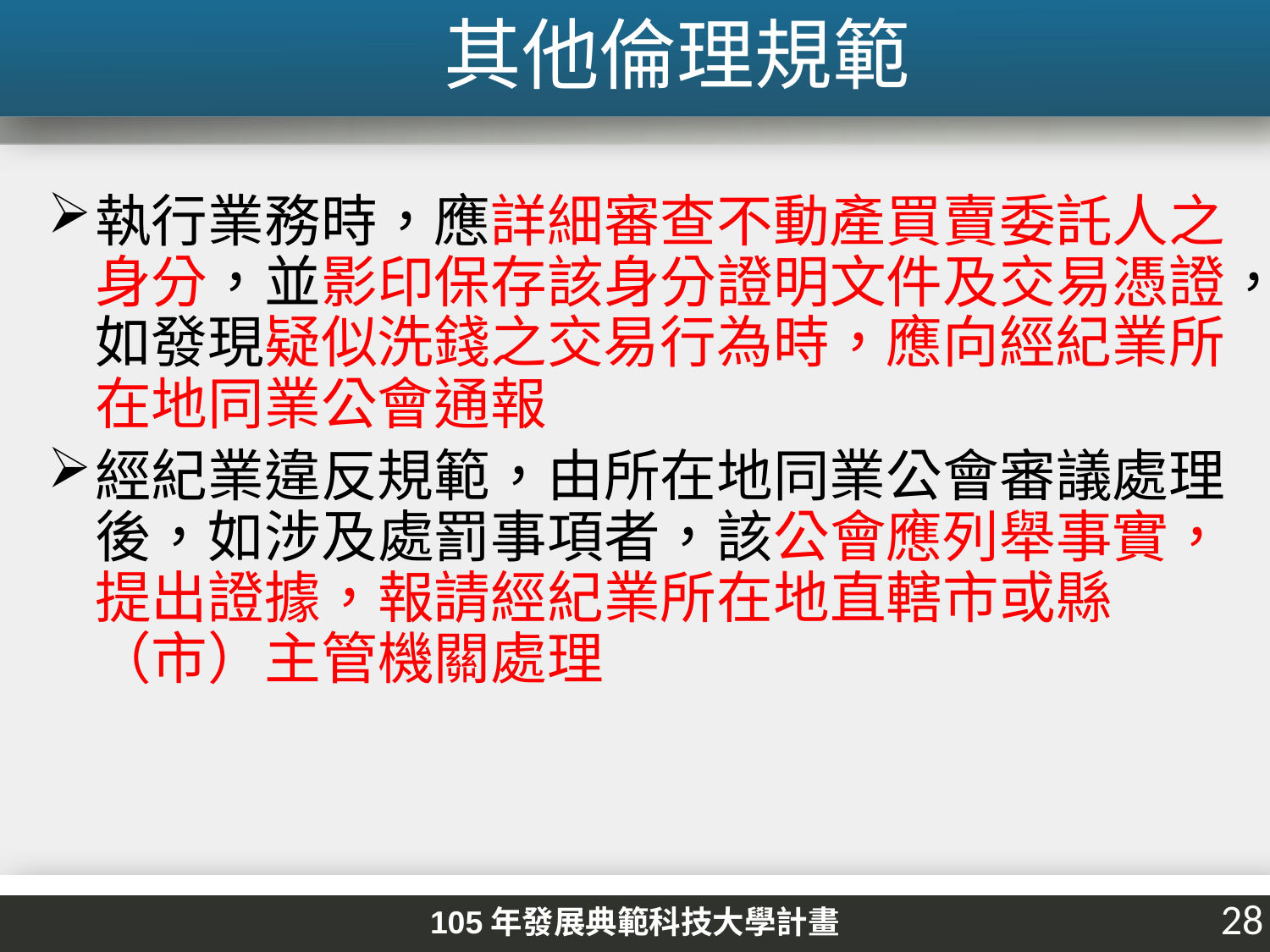

# 其他倫理規範
執行業務時，應詳細審查不動產買賣委託人之身分，並影印保存該身分證明文件及交易憑證，如發現疑似洗錢之交易行為時，應向經紀業所在地同業公會通報
經紀業違反規範，由所在地同業公會審議處理後，如涉及處罰事項者，該公會應列舉事實，提出證據，報請經紀業所在地直轄市或縣（市）主管機關處理